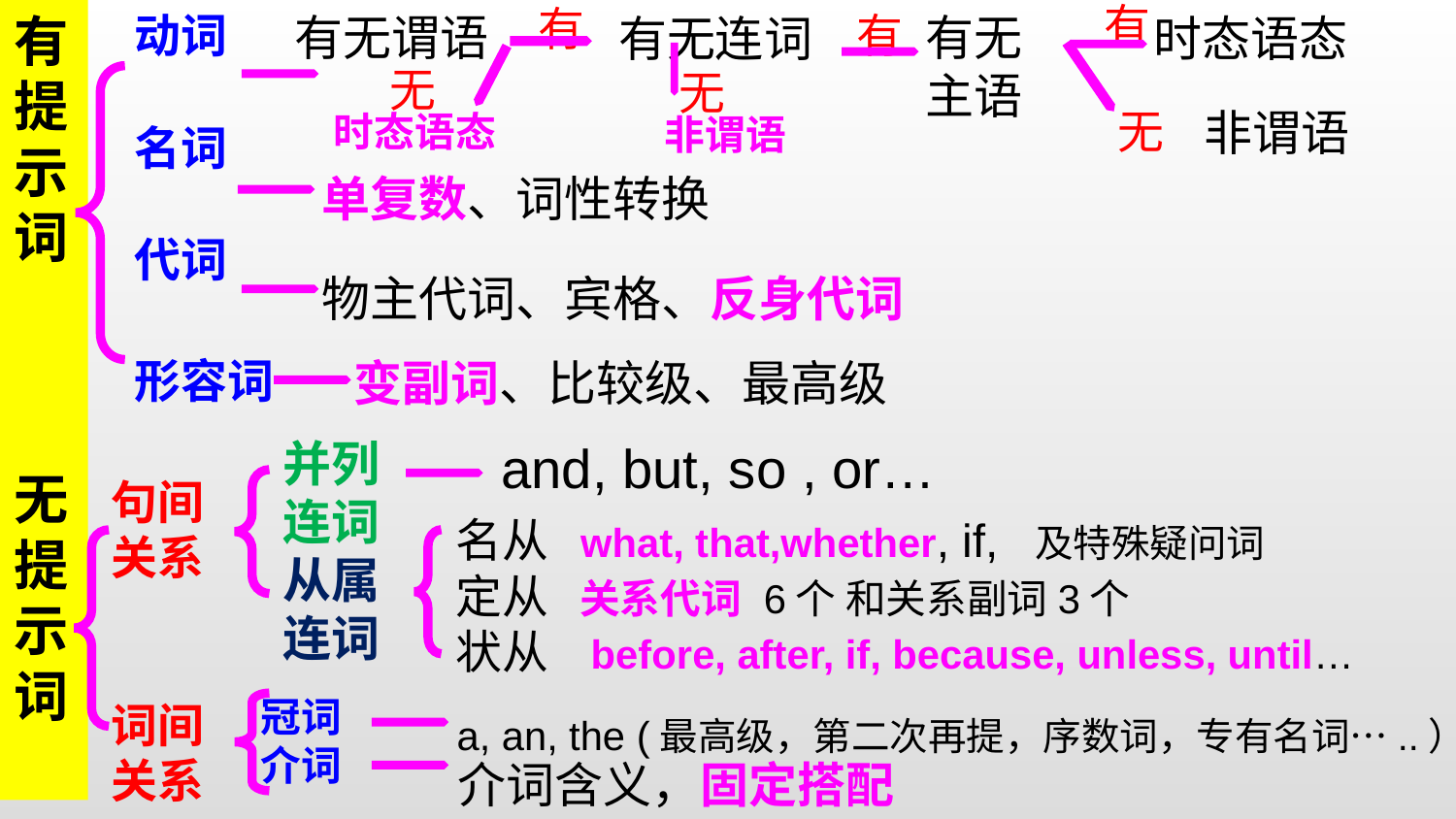

动词

名词

代词

形容词
有无谓语
有
有
有提示词

无提示词

有
有无主语
有无连词
时态语态

无
无

非谓语
无
时态语态
非谓语
单复数、词性转换

物主代词、宾格、反身代词

变副词、比较级、最高级

并列连词
从属连词
and, but, so , or…
句间关系

词间关系

名从  what, that,whether, if,  及特殊疑问词
定从   关系代词 6个 和关系副词3个
状从   before, after, if, because, unless, until…

冠词
介词
 a, an, the (最高级，第二次再提，序数词，专有名词…..）

介词含义，固定搭配